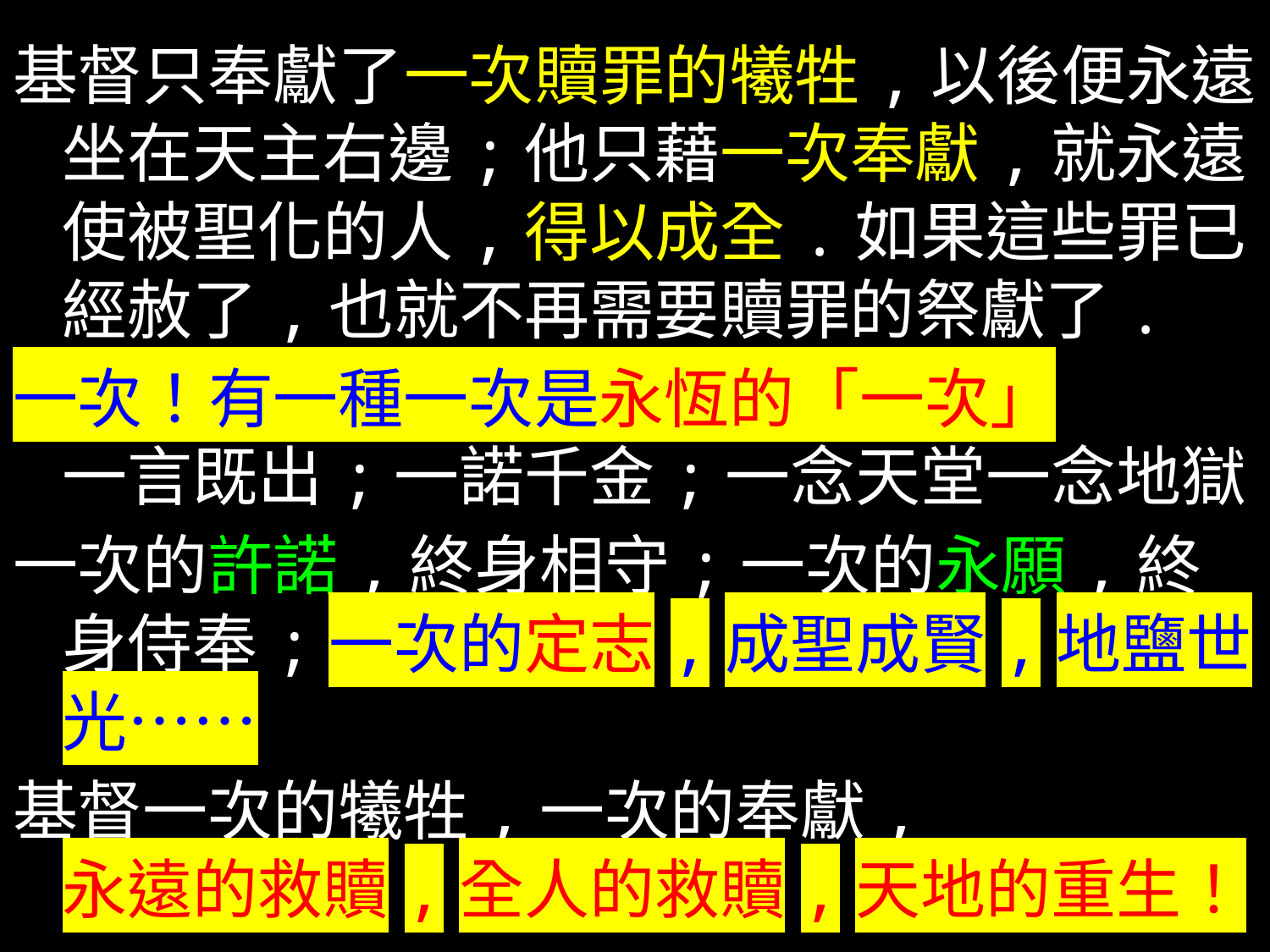

基督只奉獻了一次贖罪的犧牲,以後便永遠坐在天主右邊;他只藉一次奉獻,就永遠使被聖化的人,得以成全.如果這些罪已經赦了,也就不再需要贖罪的祭獻了.
一次！有一種一次是永恆的「一次」
一言既出;一諾千金;一念天堂一念地獄
一次的許諾,終身相守;一次的永願,終身侍奉;一次的定志,成聖成賢,地鹽世光……
基督一次的犧牲,一次的奉獻,
永遠的救贖,全人的救贖,天地的重生！